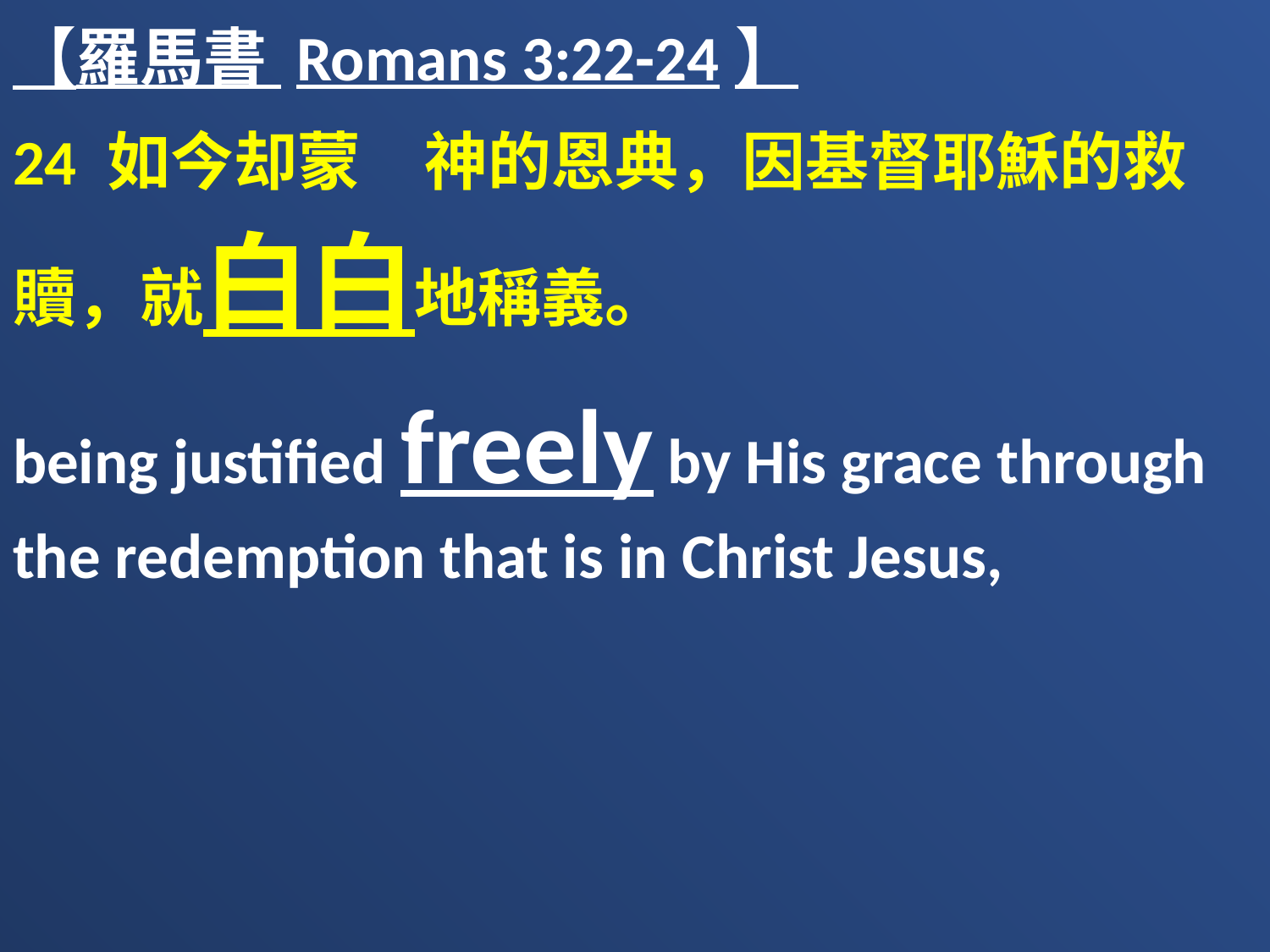

【羅馬書 Romans 3:22-24】
24 如今却蒙　神的恩典，因基督耶穌的救贖，就白白地稱義。
being justified freely by His grace through the redemption that is in Christ Jesus,